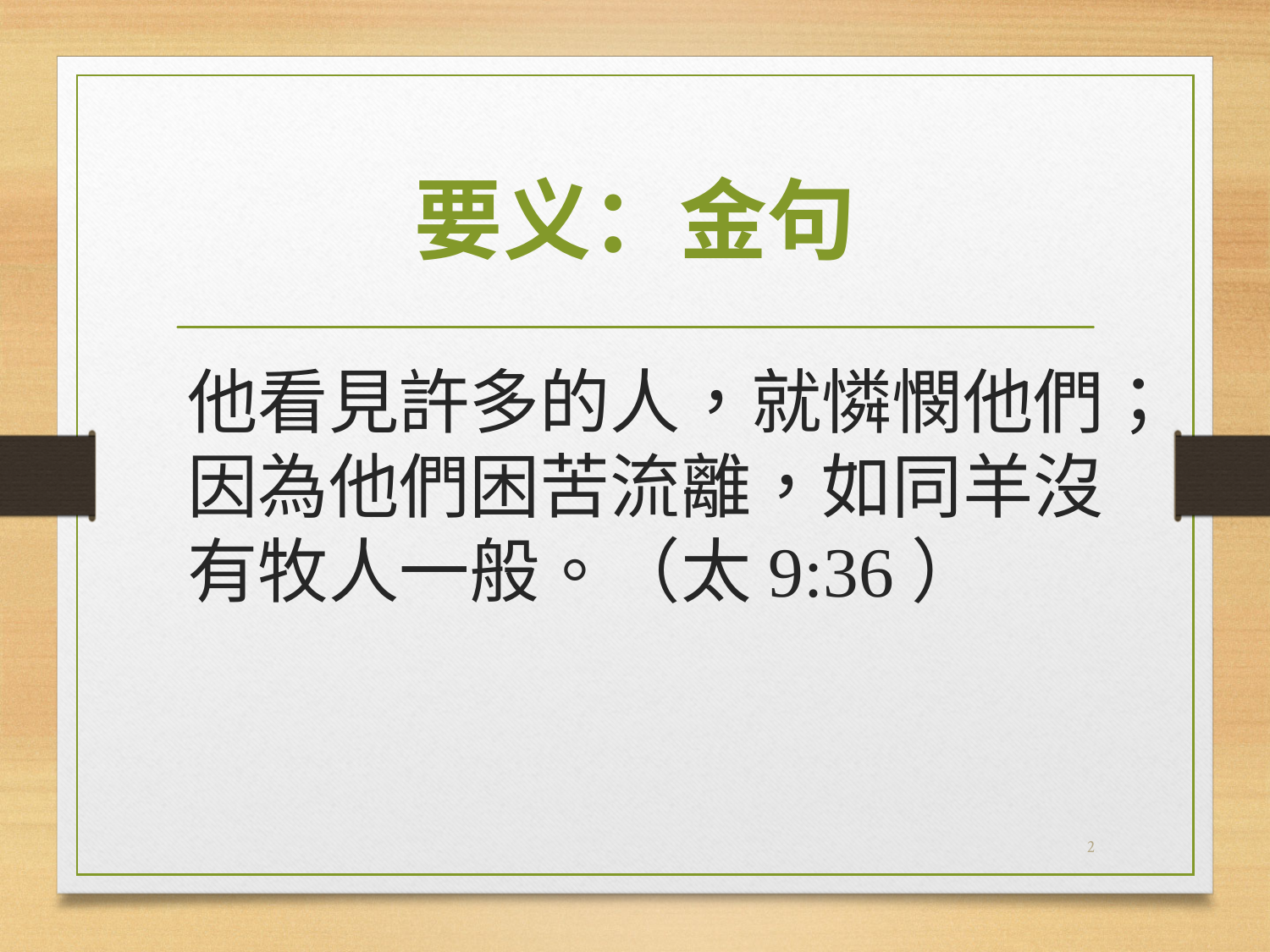

# 要义：金句
他看見許多的人，就憐憫他們；因為他們困苦流離，如同羊沒有牧人一般。（太9:36）
2